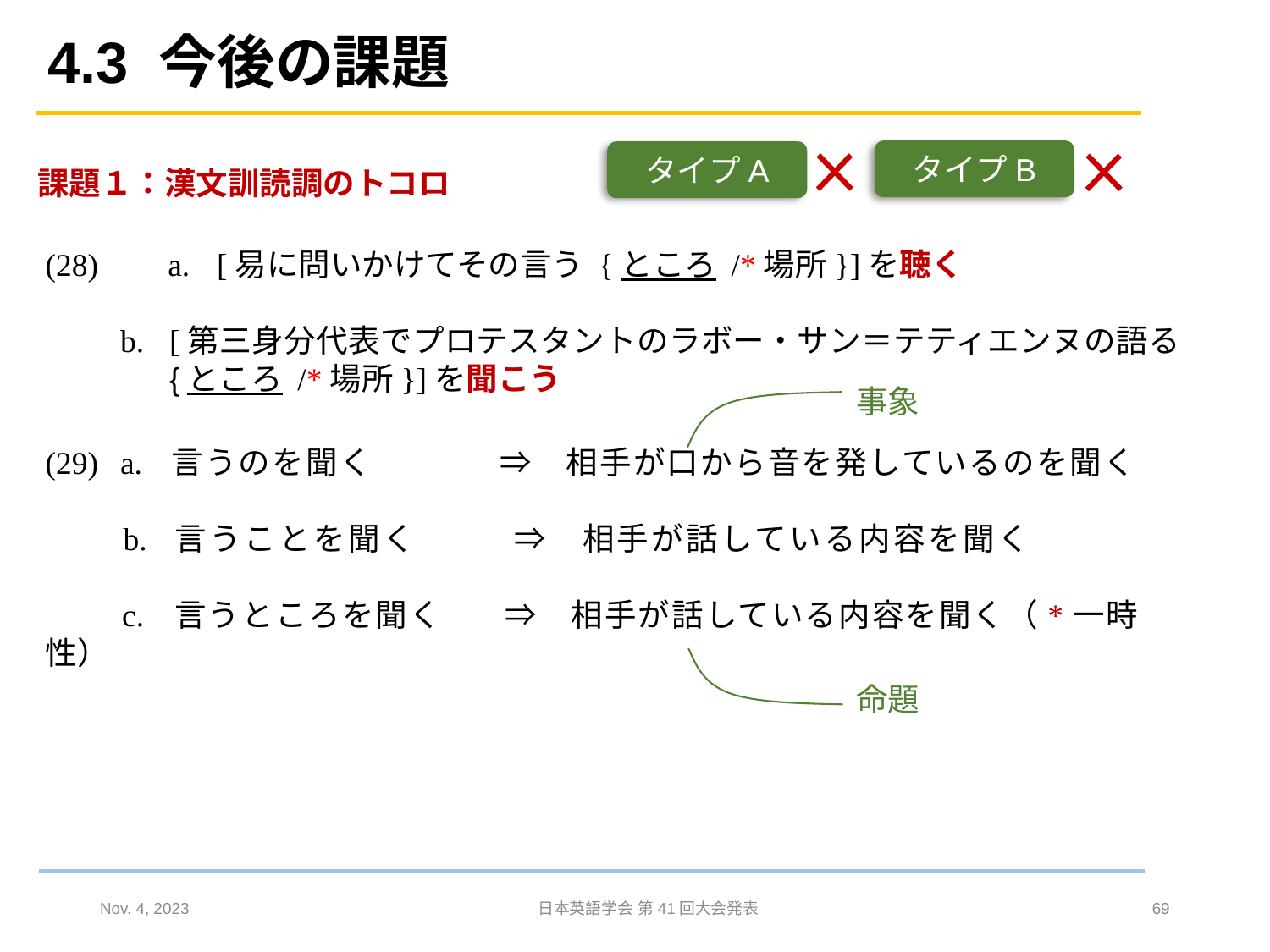

# 4.3 今後の課題
タイプB
タイプA
課題１：漢文訓読調のトコロ
	a.	[易に問いかけてその言う {ところ /*場所}]を聴く

	b.	[第三身分代表でプロテスタントのラボー・サン＝テティエンヌの語る
		{ところ /*場所}]を聞こう
事象

(29)	a.	言うのを聞く　	⇒	相手が口から音を発しているのを聞く
	b.	言うことを聞く　	⇒	相手が話している内容を聞く
	c. 	言うところを聞く　	⇒	相手が話している内容を聞く（*一時性）

命題
Nov. 4, 2023

日本英語学会 第41回大会発表

69